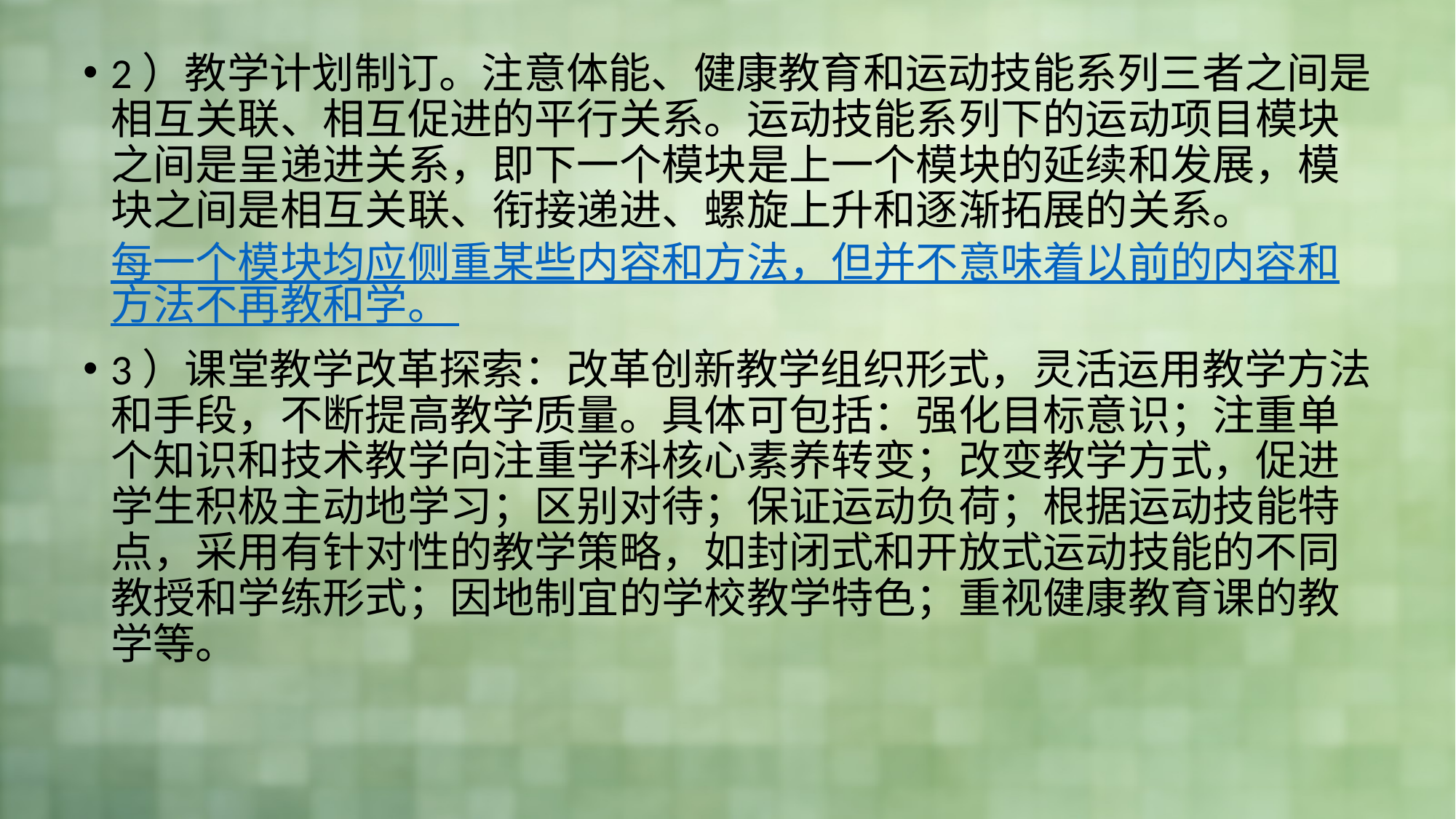

2）教学计划制订。注意体能、健康教育和运动技能系列三者之间是相互关联、相互促进的平行关系。运动技能系列下的运动项目模块之间是呈递进关系，即下一个模块是上一个模块的延续和发展，模块之间是相互关联、衔接递进、螺旋上升和逐渐拓展的关系。每一个模块均应侧重某些内容和方法，但并不意味着以前的内容和方法不再教和学。
3）课堂教学改革探索：改革创新教学组织形式，灵活运用教学方法和手段，不断提高教学质量。具体可包括：强化目标意识；注重单个知识和技术教学向注重学科核心素养转变；改变教学方式，促进学生积极主动地学习；区别对待；保证运动负荷；根据运动技能特点，采用有针对性的教学策略，如封闭式和开放式运动技能的不同教授和学练形式；因地制宜的学校教学特色；重视健康教育课的教学等。